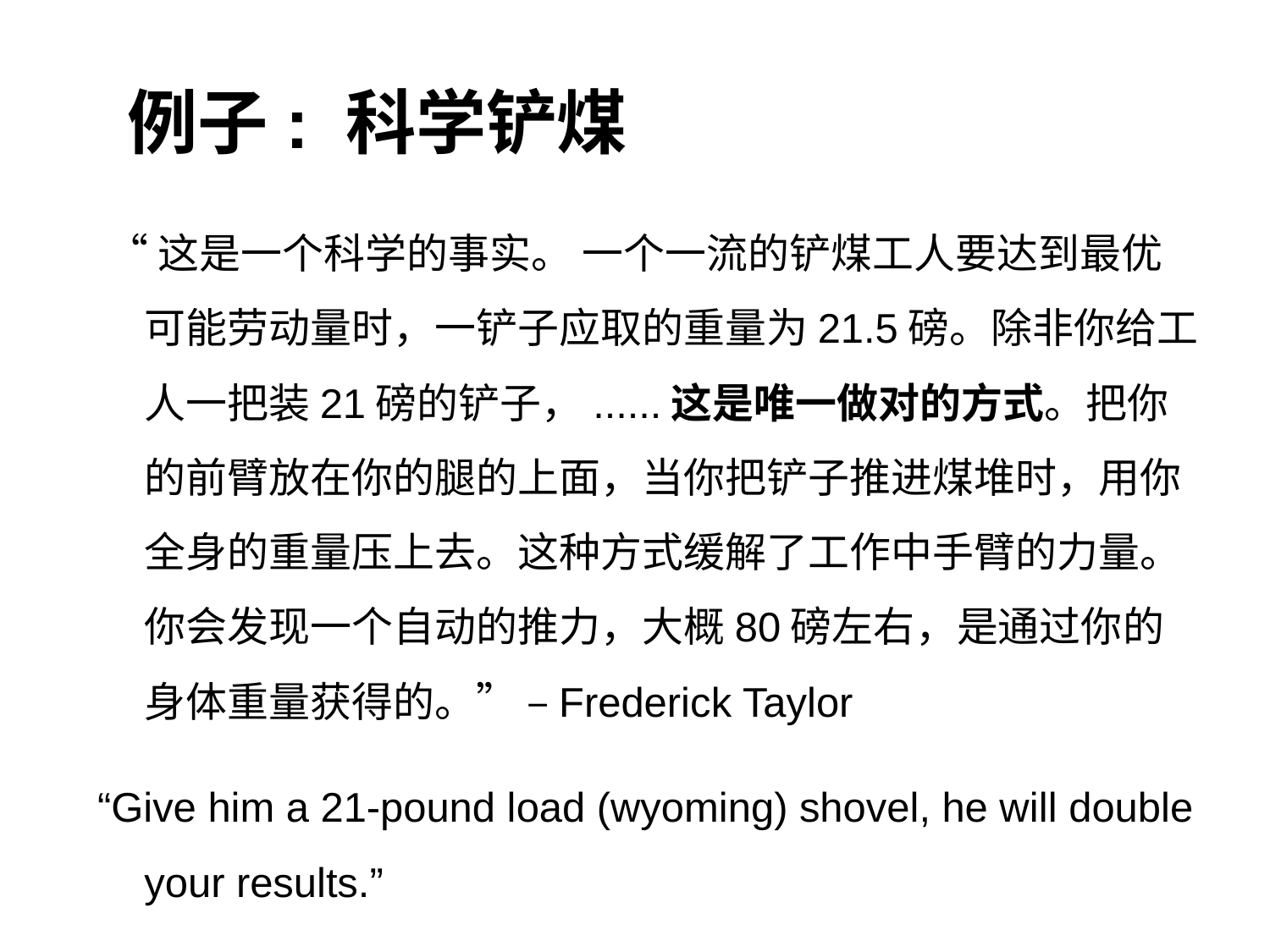

例子: 科学铲煤
 “这是一个科学的事实。 一个一流的铲煤工人要达到最优可能劳动量时，一铲子应取的重量为21.5磅。除非你给工人一把装21磅的铲子，......这是唯一做对的方式。把你的前臂放在你的腿的上面，当你把铲子推进煤堆时，用你全身的重量压上去。这种方式缓解了工作中手臂的力量。你会发现一个自动的推力，大概80磅左右，是通过你的身体重量获得的。” –Frederick Taylor
“Give him a 21-pound load (wyoming) shovel, he will double your results.”